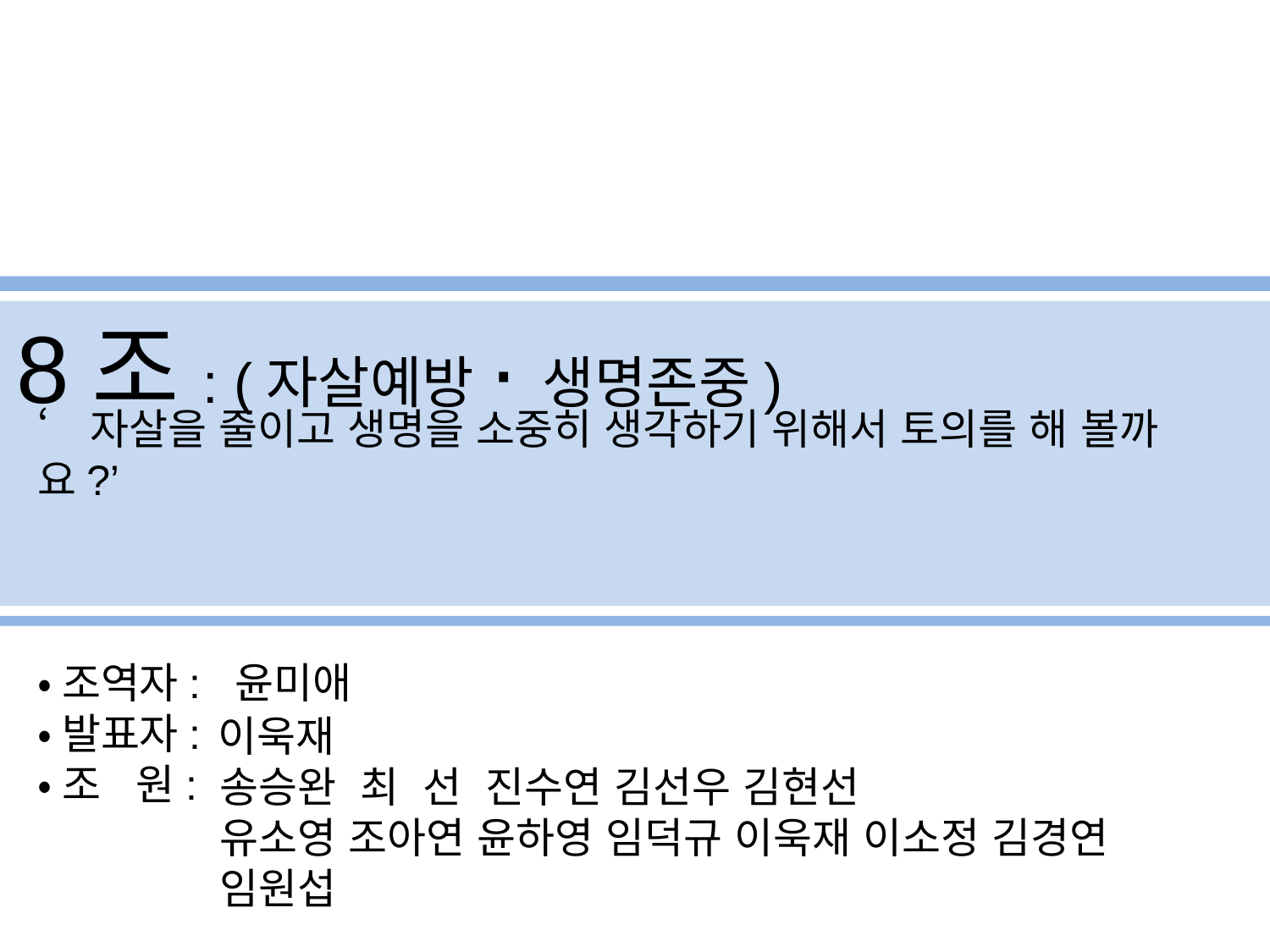

8조: (자살예방·생명존중)

‘자살을 줄이고 생명을 소중히 생각하기 위해서 토의를 해 볼까요?’

•조역자:  윤미애
•발표자:
•조   원:

 이욱재
 송승완  최  선  진수연 김선우 김현선
 유소영 조아연 윤하영 임덕규 이욱재 이소정 김경연
 임원섭